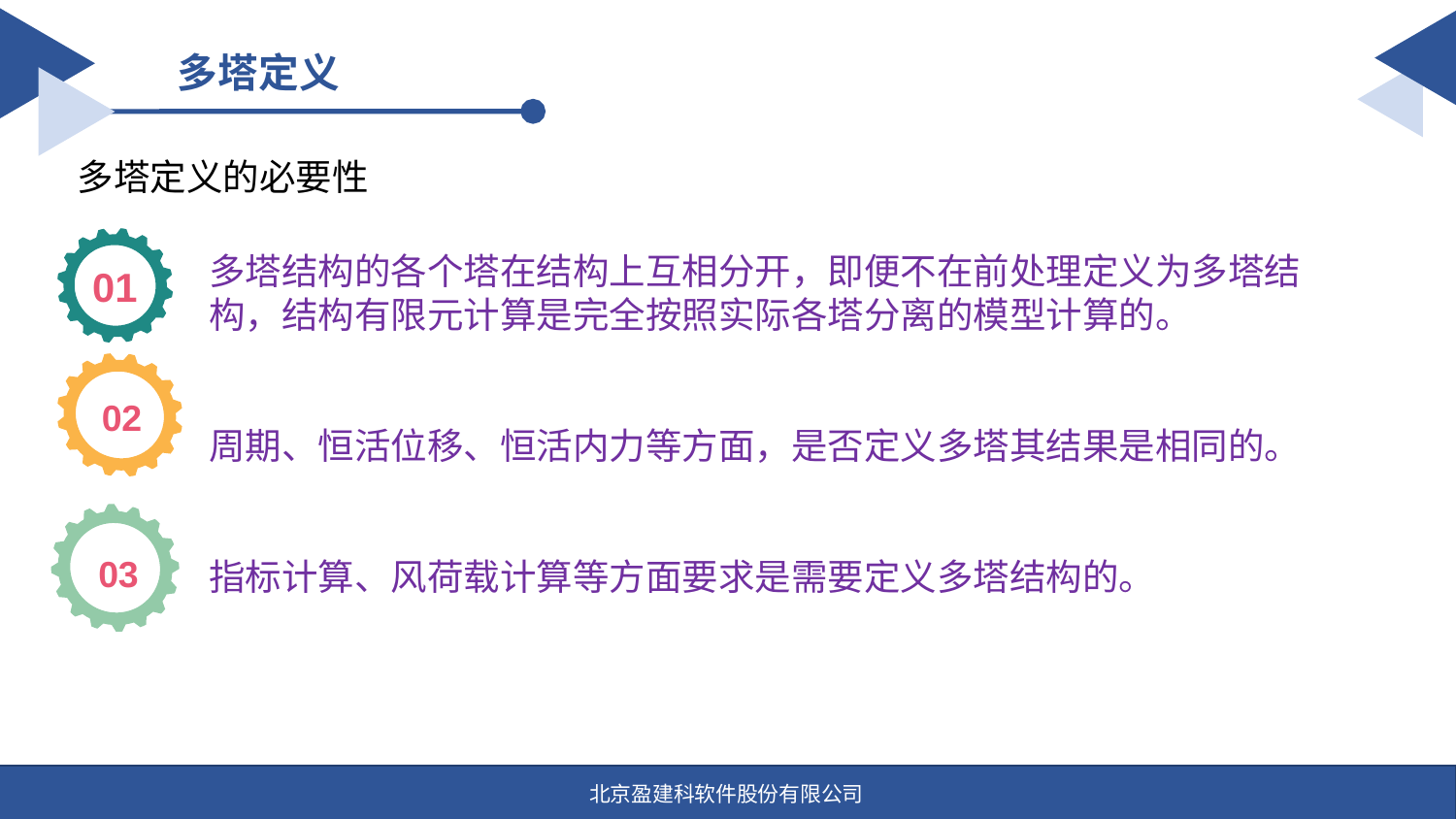

多塔定义

多塔定义的必要性

多塔结构的各个塔在结构上互相分开，即便不在前处理定义为多塔结构，结构有限元计算是完全按照实际各塔分离的模型计算的。

周期、恒活位移、恒活内力等方面，是否定义多塔其结果是相同的。

指标计算、风荷载计算等方面要求是需要定义多塔结构的。

01

02

03